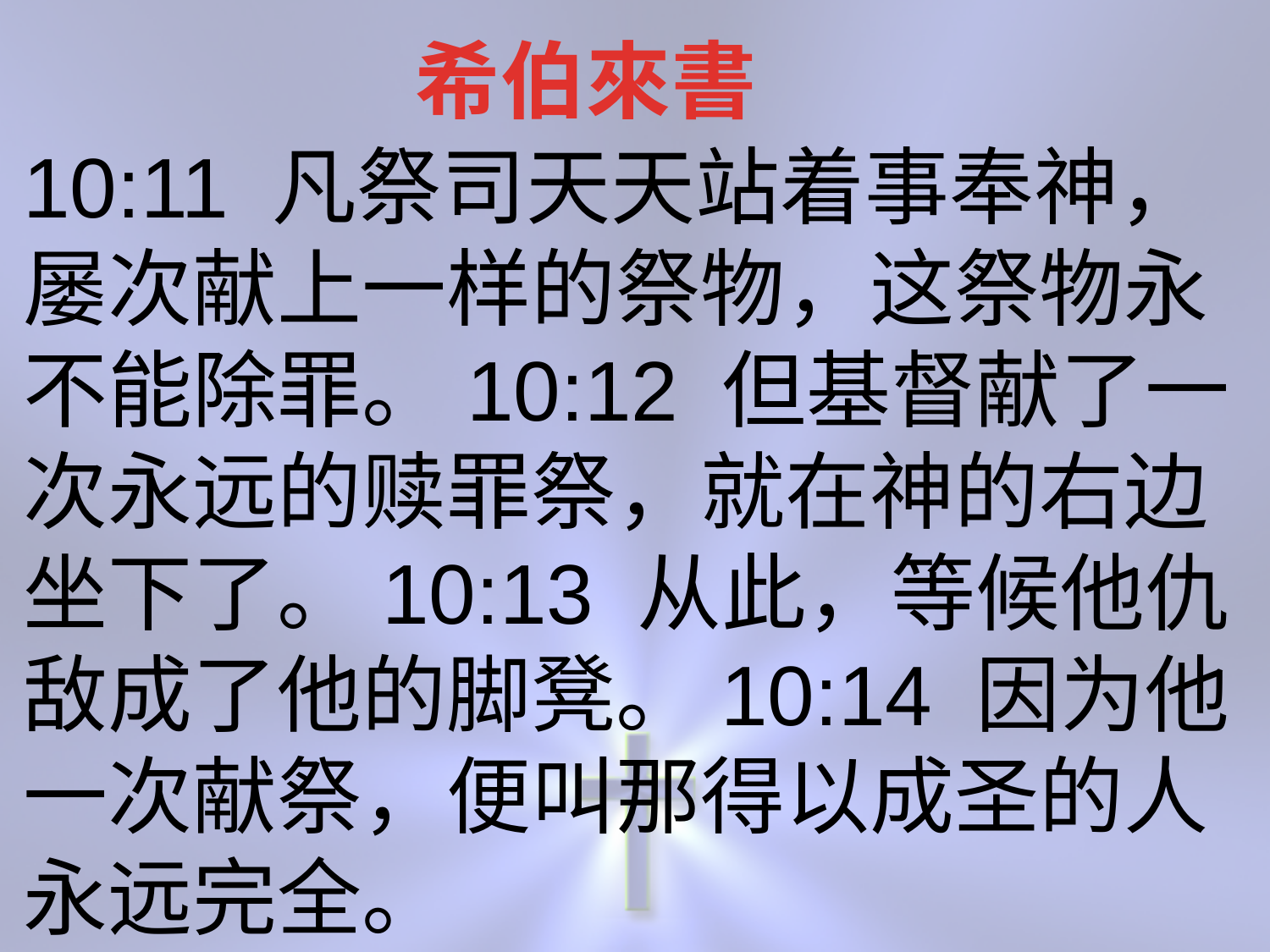

希伯來書
10:11 凡祭司天天站着事奉神，屡次献上一样的祭物，这祭物永不能除罪。10:12 但基督献了一次永远的赎罪祭，就在神的右边坐下了。10:13 从此，等候他仇敌成了他的脚凳。10:14 因为他一次献祭，便叫那得以成圣的人永远完全。